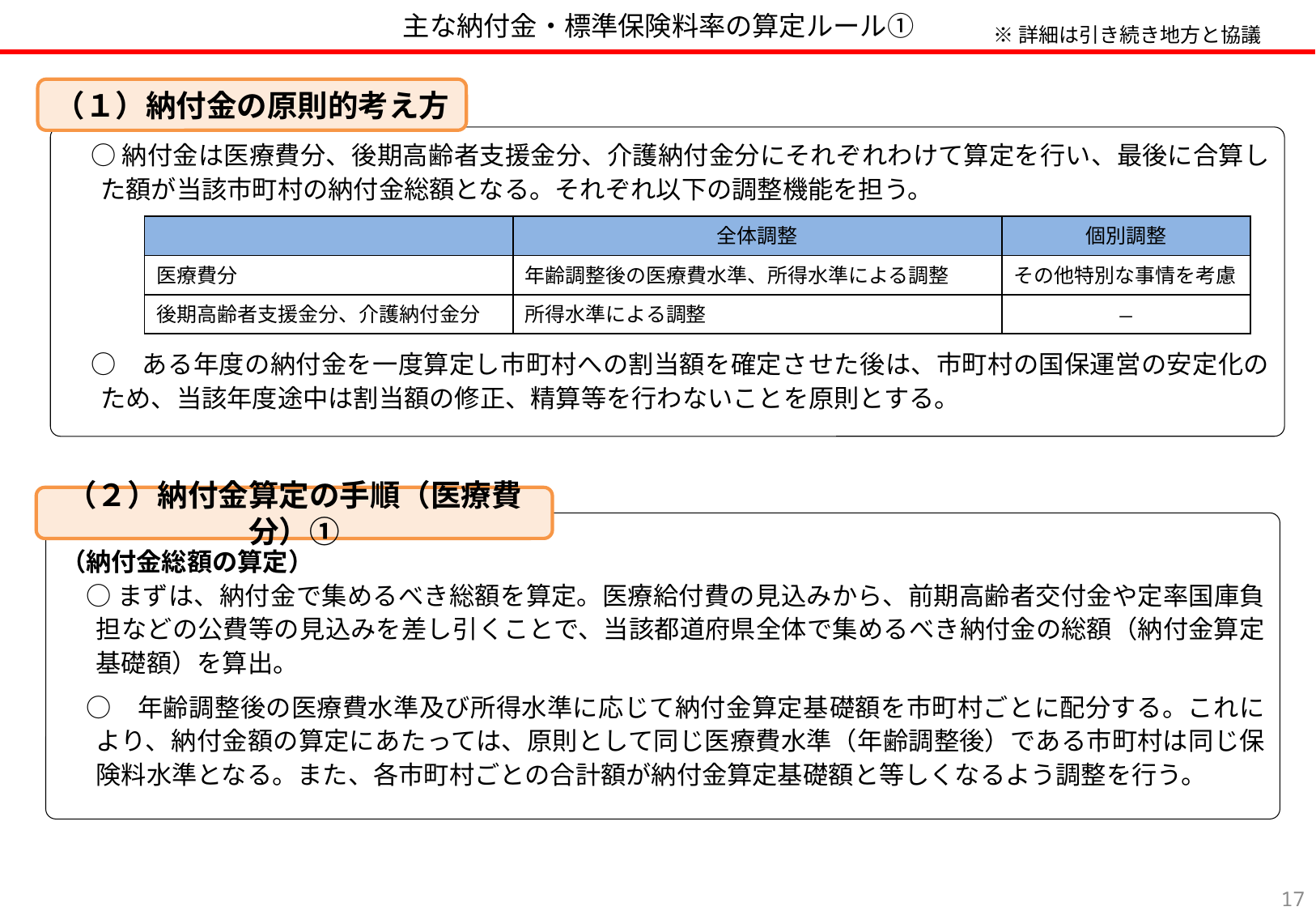

主な納付金・標準保険料率の算定ルール①
※詳細は引き続き地方と協議
（１）納付金の原則的考え方
　○ 納付金は医療費分、後期高齢者支援金分、介護納付金分にそれぞれわけて算定を行い、最後に合算した額が当該市町村の納付金総額となる。それぞれ以下の調整機能を担う。

　○　ある年度の納付金を一度算定し市町村への割当額を確定させた後は、市町村の国保運営の安定化のため、当該年度途中は割当額の修正、精算等を行わないことを原則とする。
|  | 全体調整 | 個別調整 |
| --- | --- | --- |
| 医療費分 | 年齢調整後の医療費水準、所得水準による調整 | その他特別な事情を考慮 |
| 後期高齢者支援金分、介護納付金分 | 所得水準による調整 | ― |
（２）納付金算定の手順（医療費分）①
（納付金総額の算定）
　○ まずは、納付金で集めるべき総額を算定。医療給付費の見込みから、前期高齢者交付金や定率国庫負担などの公費等の見込みを差し引くことで、当該都道府県全体で集めるべき納付金の総額（納付金算定基礎額）を算出。
　○　年齢調整後の医療費水準及び所得水準に応じて納付金算定基礎額を市町村ごとに配分する。これにより、納付金額の算定にあたっては、原則として同じ医療費水準（年齢調整後）である市町村は同じ保険料水準となる。また、各市町村ごとの合計額が納付金算定基礎額と等しくなるよう調整を行う。
17